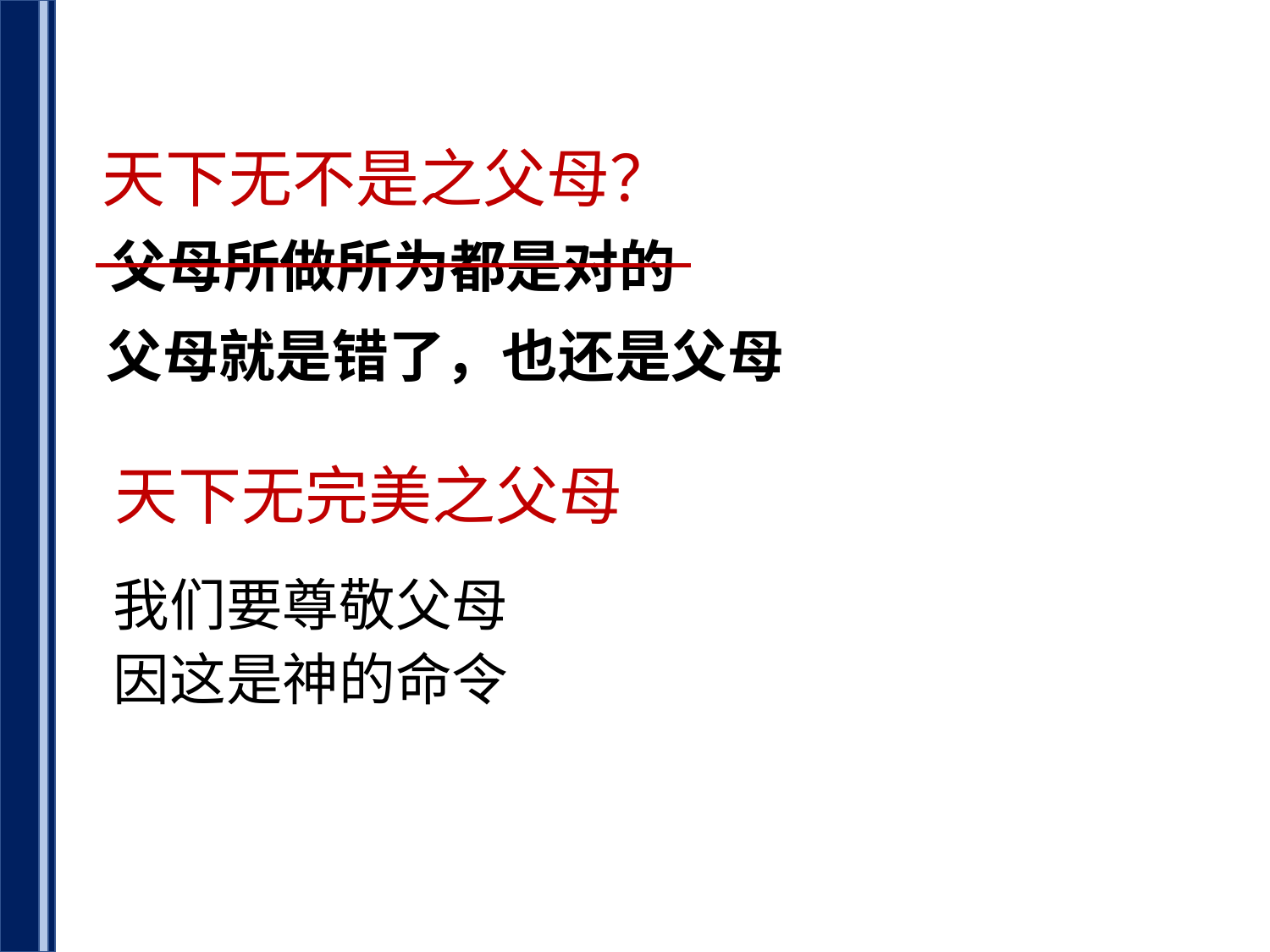

天下无不是之父母？
父母所做所为都是对的
父母就是错了，也还是父母
天下无完美之父母
我们要尊敬父母
因这是神的命令